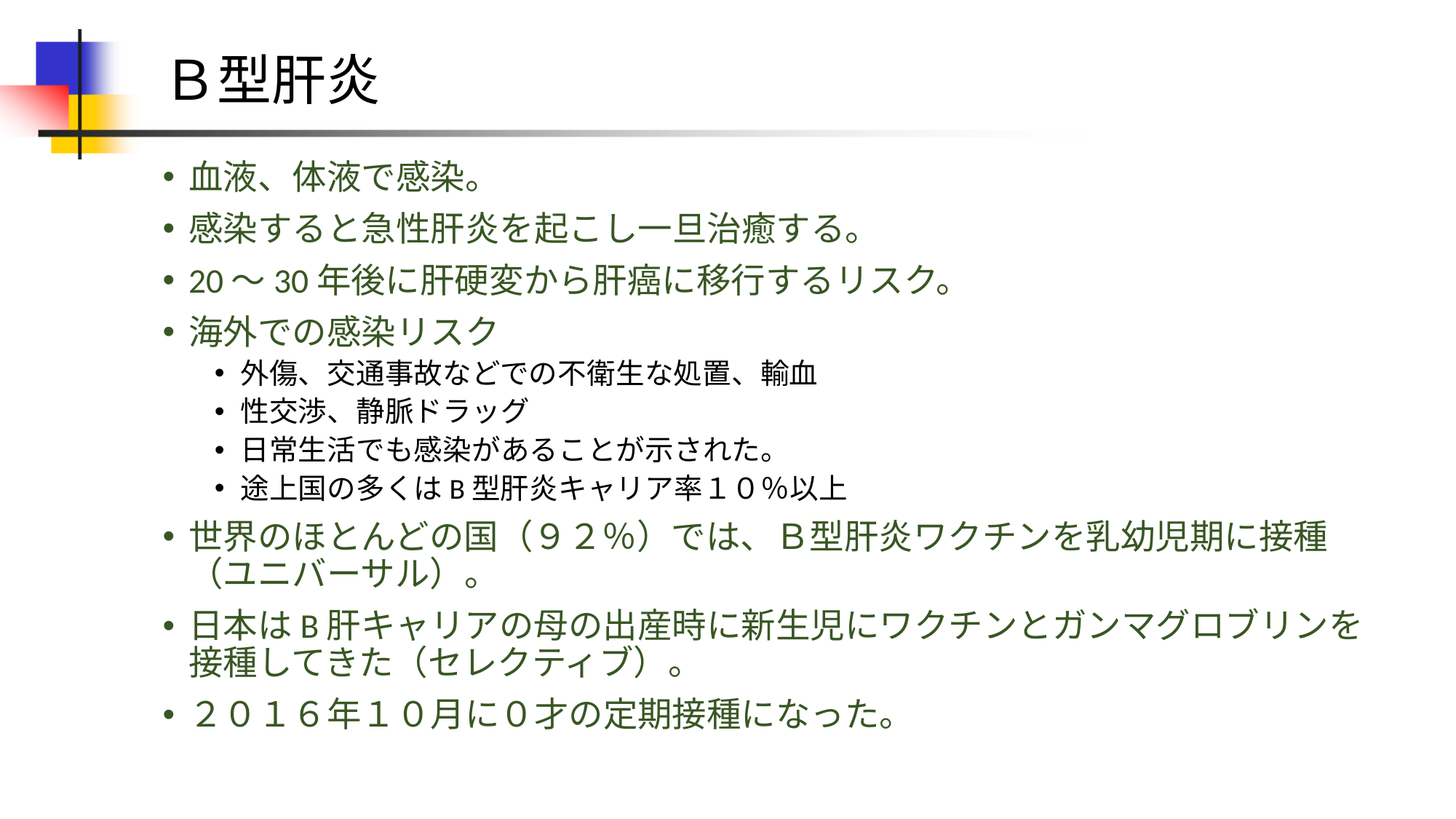

# Ｂ型肝炎
血液、体液で感染。
感染すると急性肝炎を起こし一旦治癒する。
20～30年後に肝硬変から肝癌に移行するリスク。
海外での感染リスク
外傷、交通事故などでの不衛生な処置、輸血
性交渉、静脈ドラッグ
日常生活でも感染があることが示された。
途上国の多くはB型肝炎キャリア率１０％以上
世界のほとんどの国（９２％）では、Ｂ型肝炎ワクチンを乳幼児期に接種（ユニバーサル）。
日本はB肝キャリアの母の出産時に新生児にワクチンとガンマグロブリンを接種してきた（セレクティブ）。
２０１６年１０月に０才の定期接種になった。